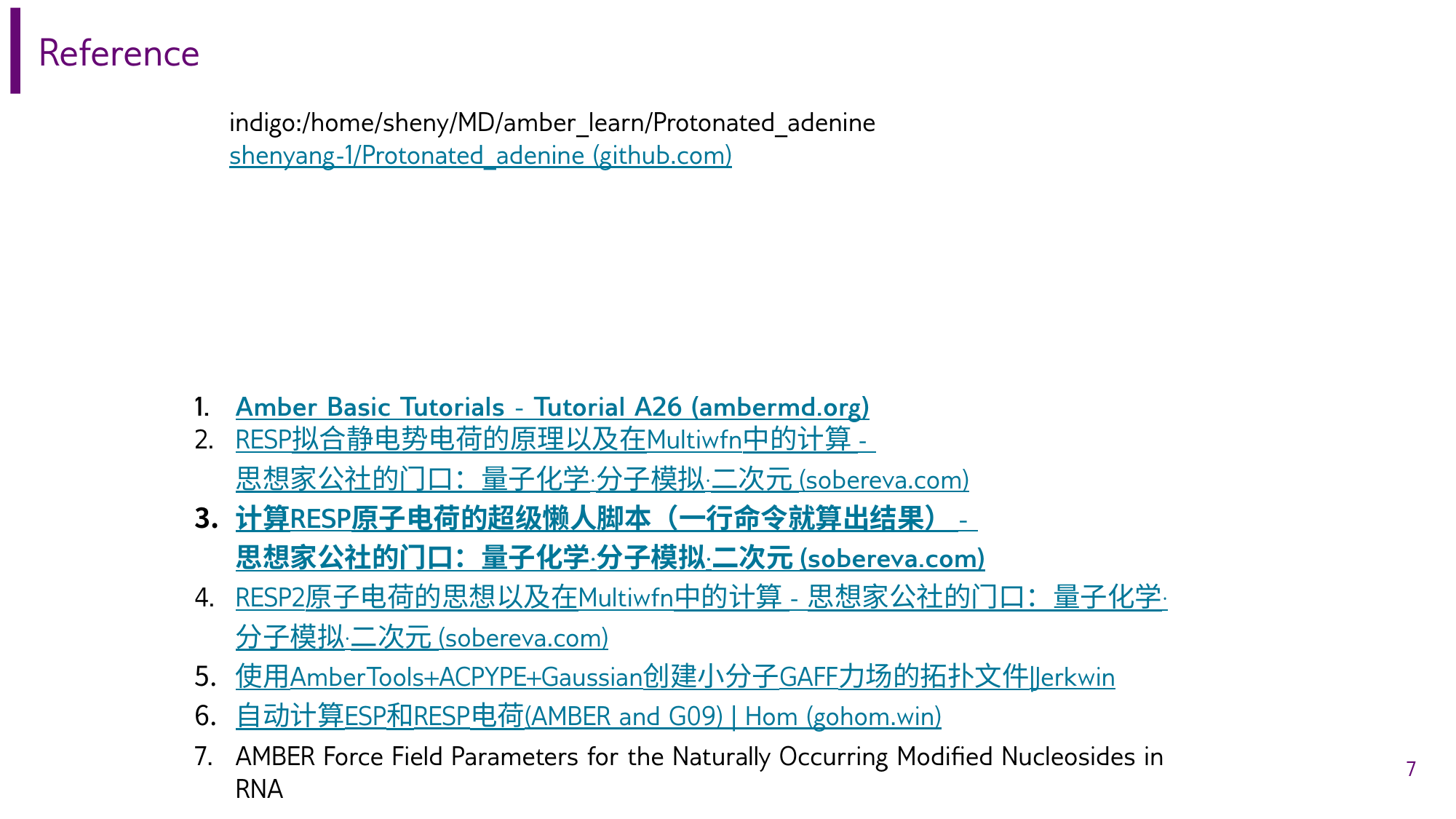

# Reference
indigo:/home/sheny/MD/amber_learn/Protonated_adenine
shenyang-1/Protonated_adenine (github.com)
Amber Basic Tutorials - Tutorial A26 (ambermd.org)
RESP拟合静电势电荷的原理以及在Multiwfn中的计算 - 思想家公社的门口：量子化学·分子模拟·二次元 (sobereva.com)
计算RESP原子电荷的超级懒人脚本（一行命令就算出结果） - 思想家公社的门口：量子化学·分子模拟·二次元 (sobereva.com)
RESP2原子电荷的思想以及在Multiwfn中的计算 - 思想家公社的门口：量子化学·分子模拟·二次元 (sobereva.com)
使用AmberTools+ACPYPE+Gaussian创建小分子GAFF力场的拓扑文件|Jerkwin
自动计算ESP和RESP电荷(AMBER and G09) | Hom (gohom.win)
AMBER Force Field Parameters for the Naturally Occurring Modified Nucleosides in RNA
7